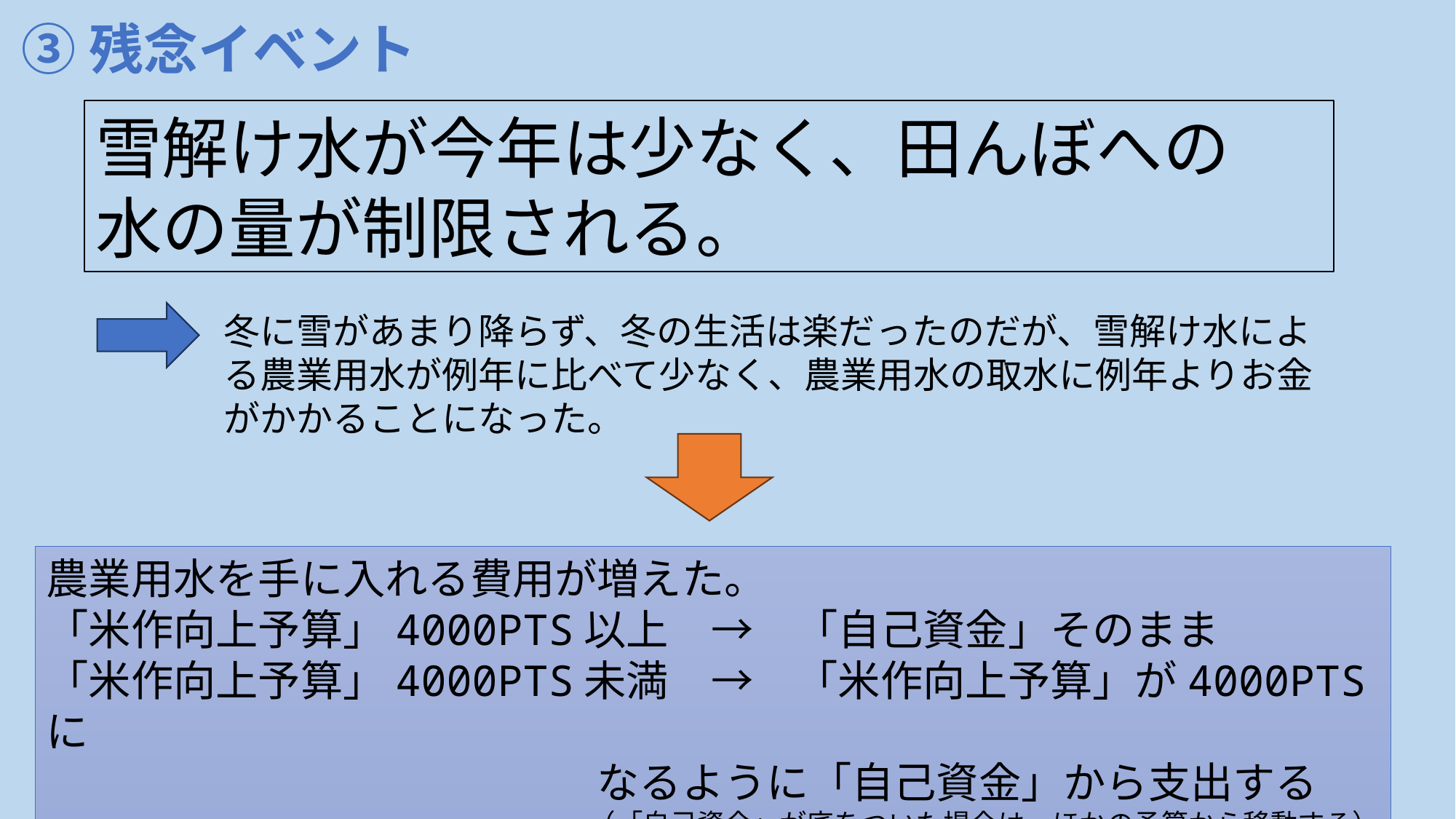

③残念イベント
雪解け水が今年は少なく、田んぼへの
水の量が制限される。
冬に雪があまり降らず、冬の生活は楽だったのだが、雪解け水による農業用水が例年に比べて少なく、農業用水の取水に例年よりお金がかかることになった。

農業用水を手に入れる費用が増えた。
「米作向上予算」4000PTS以上　→　「自己資金」そのまま
「米作向上予算」4000PTS未満　→　「米作向上予算」が4000PTSに
　　　　　　　　　　　　　なるように「自己資金」から支出する
（「自己資金」が底をついた場合は、ほかの予算から移動する）